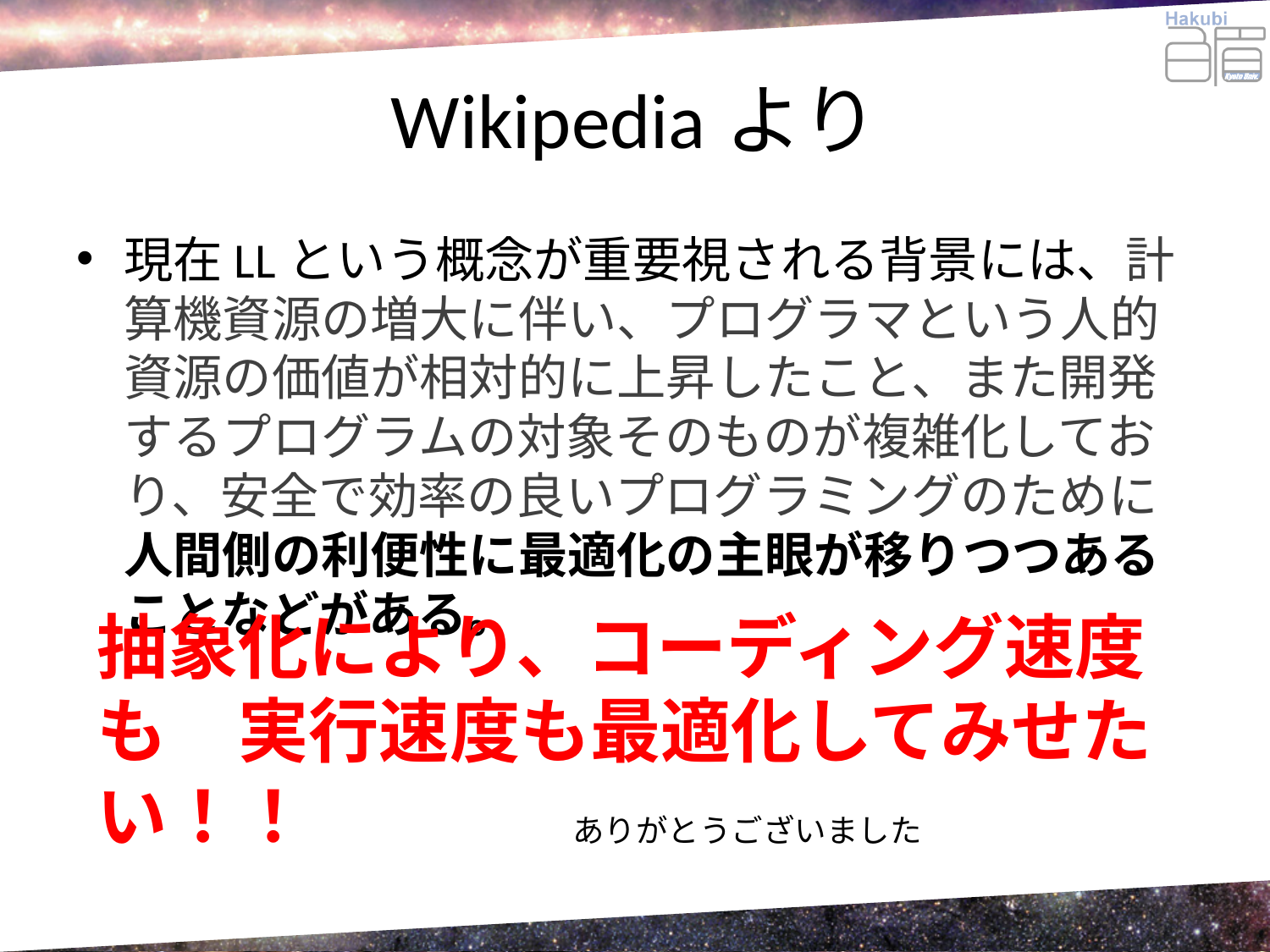

# Wikipediaより
現在LLという概念が重要視される背景には、計算機資源の増大に伴い、プログラマという人的資源の価値が相対的に上昇したこと、また開発するプログラムの対象そのものが複雑化しており、安全で効率の良いプログラミングのために人間側の利便性に最適化の主眼が移りつつあることなどがある。
抽象化により、コーディング速度も　実行速度も最適化してみせたい！！
ありがとうございました